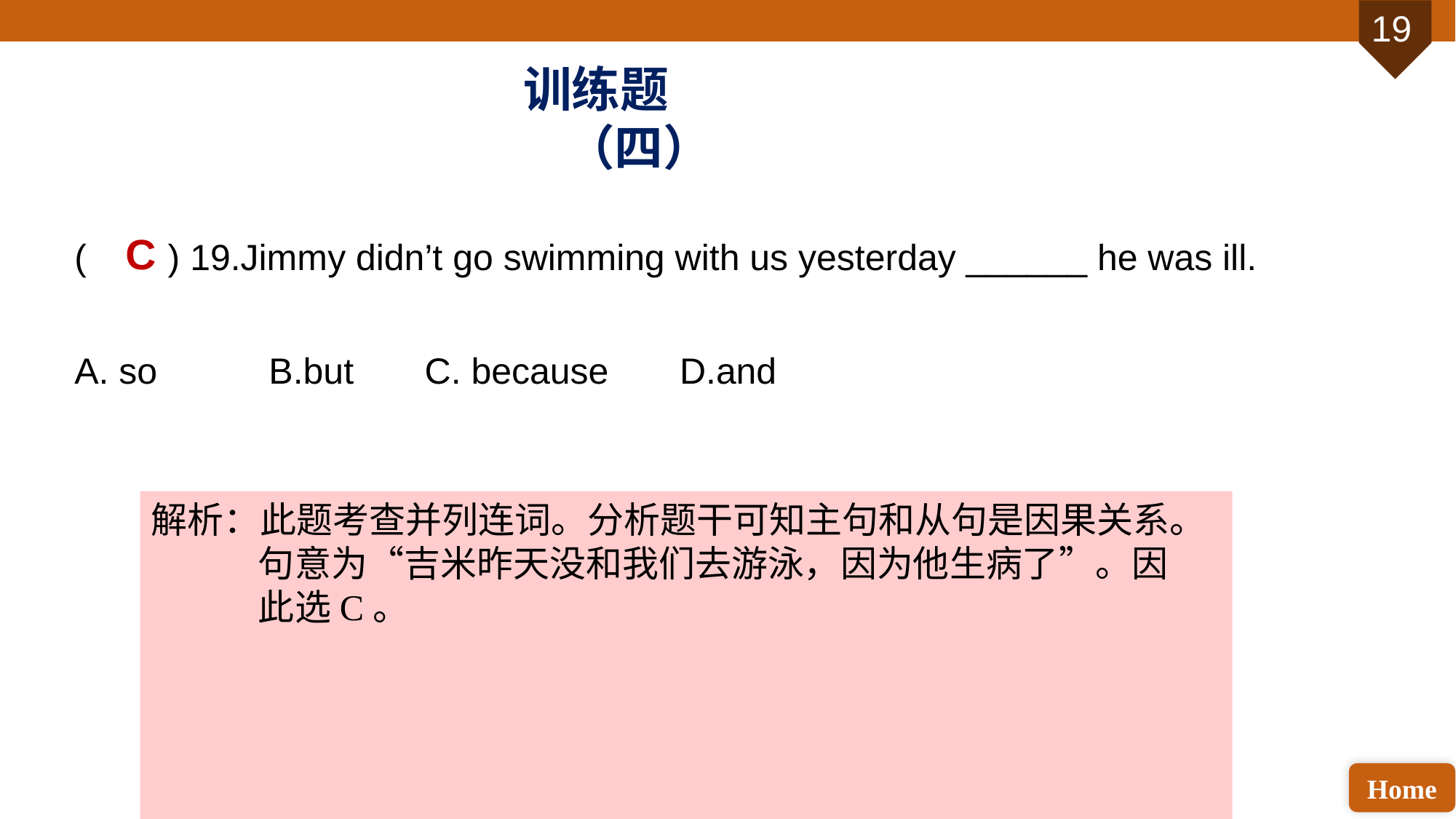

训练题（四）
(        ) 19.Jimmy didn’t go swimming with us yesterday ______ he was ill.

A. so           B.but       C. because       D.and
C

解析：此题考查并列连词。分析题干可知主句和从句是因果关系。句意为“吉米昨天没和我们去游泳，因为他生病了”。因此选C。